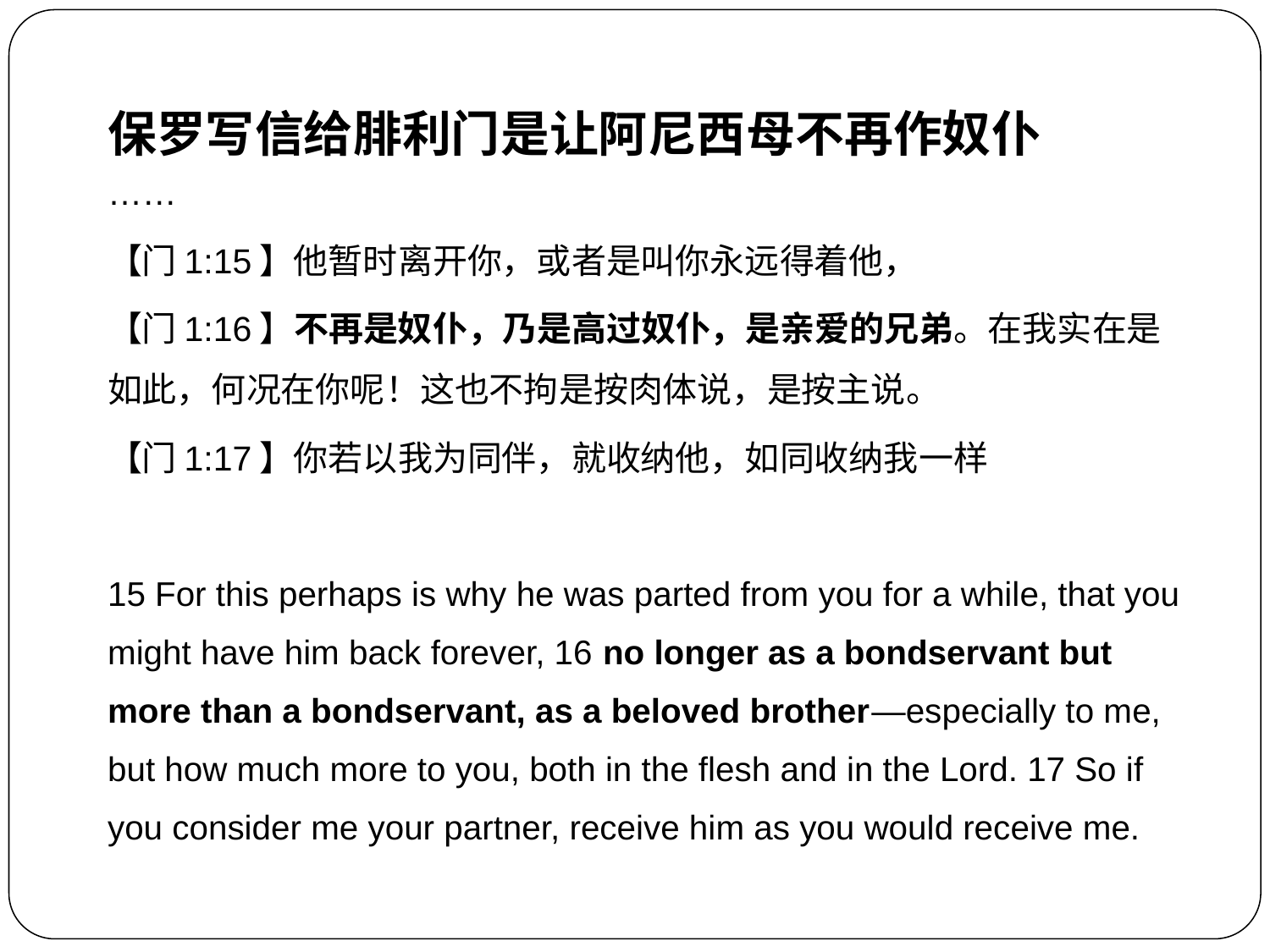

保罗写信给腓利门是让阿尼西母不再作奴仆
……
【门1:15】他暂时离开你，或者是叫你永远得着他，
【门1:16】不再是奴仆，乃是高过奴仆，是亲爱的兄弟。在我实在是如此，何况在你呢！这也不拘是按肉体说，是按主说。
【门1:17】你若以我为同伴，就收纳他，如同收纳我一样

15 For this perhaps is why he was parted from you for a while, that you might have him back forever, 16 no longer as a bondservant but more than a bondservant, as a beloved brother—especially to me, but how much more to you, both in the flesh and in the Lord. 17 So if you consider me your partner, receive him as you would receive me.